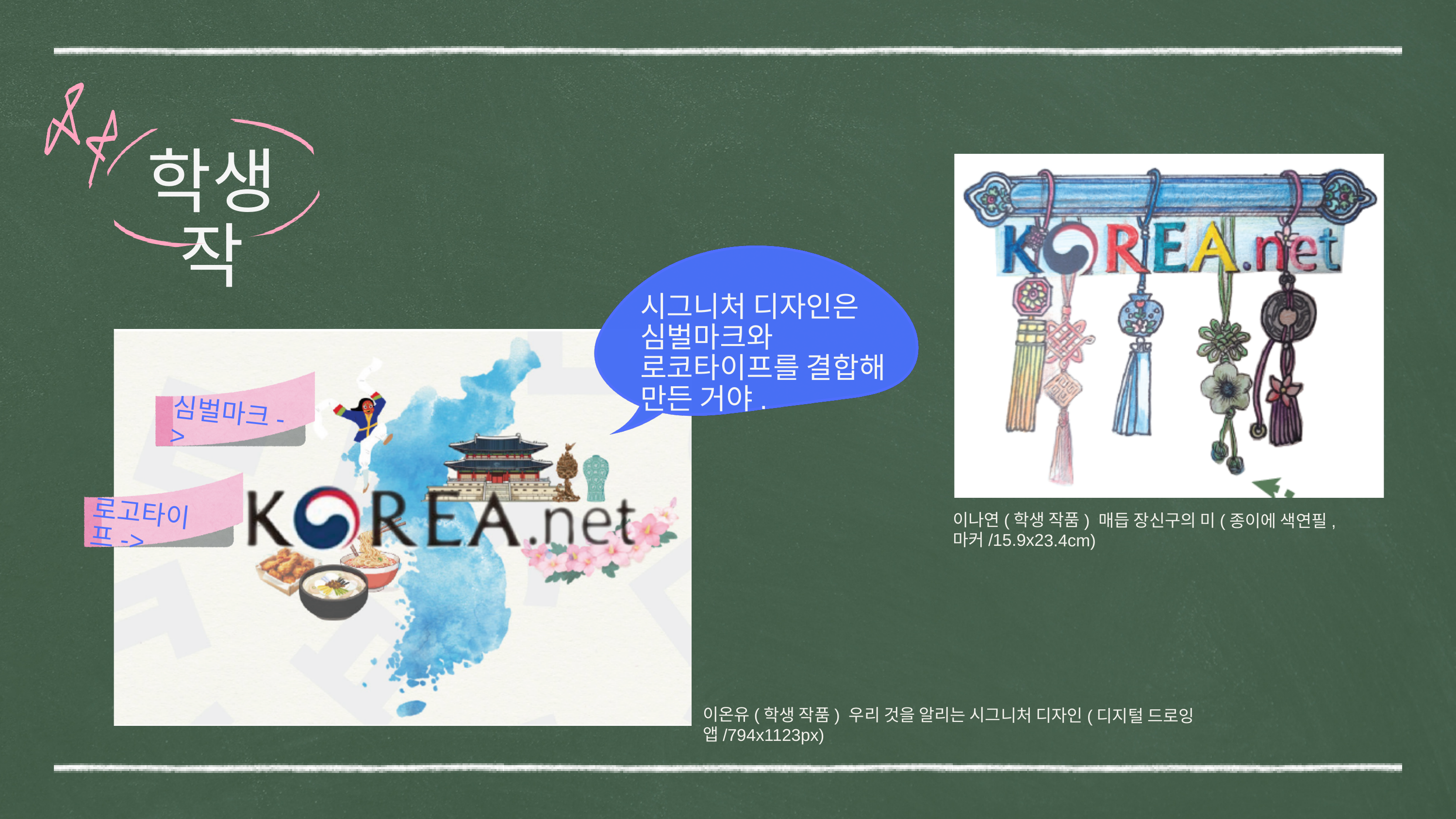

학생작

시그니처 디자인은
심벌마크와 로코타이프를 결합해 만든 거야.

심벌마크->

로고타이프->
이나연(학생 작품) 매듭 장신구의 미(종이에 색연필, 마커/15.9x23.4cm)
이온유(학생 작품) 우리 것을 알리는 시그니처 디자인(디지털 드로잉 앱/794x1123px)